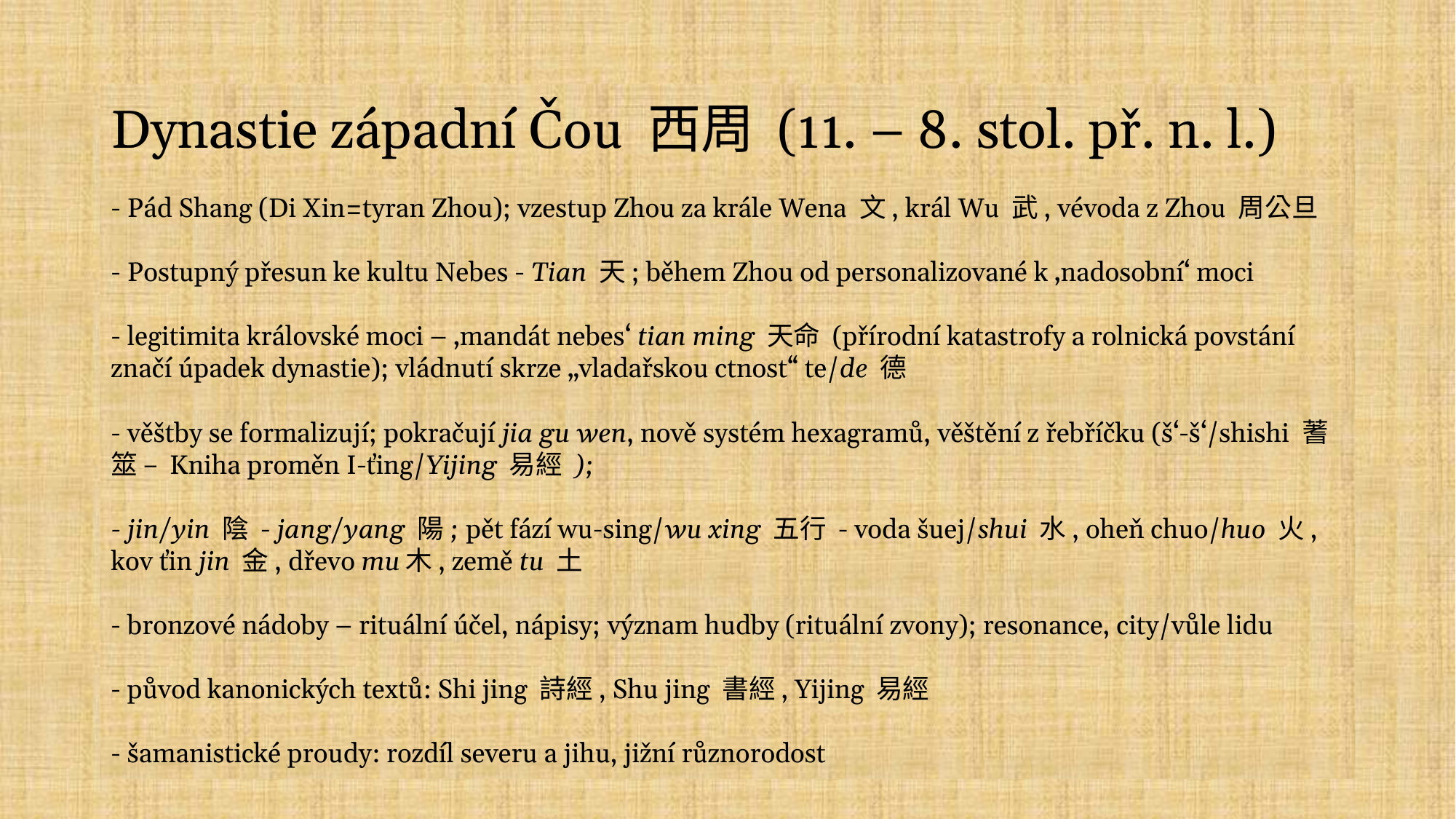

# Dynastie západní Čou 西周 (11. – 8. stol. př. n. l.) - Pád Shang (Di Xin=tyran Zhou); vzestup Zhou za krále Wena 文, král Wu 武, vévoda z Zhou 周公旦 - Postupný přesun ke kultu Nebes - Tian 天; během Zhou od personalizované k ‚nadosobní‘ moci - legitimita královské moci – ‚mandát nebes‘ tian ming 天命 (přírodní katastrofy a rolnická povstání značí úpadek dynastie); vládnutí skrze „vladařskou ctnost“ te/de 德 - věštby se formalizují; pokračují jia gu wen, nově systém hexagramů, věštění z řebříčku (š‘-š‘/shishi 蓍筮 – Kniha proměn I-ťing/Yijing 易經 ); - jin/yin 陰 - jang/yang 陽; pět fází wu-sing/wu xing 五行 - voda šuej/shui 水, oheň chuo/huo 火, kov ťin jin 金, dřevo mu木, země tu 土 - bronzové nádoby – rituální účel, nápisy; význam hudby (rituální zvony); resonance, city/vůle lidu - původ kanonických textů: Shi jing 詩經, Shu jing 書經, Yijing 易經 - šamanistické proudy: rozdíl severu a jihu, jižní různorodost